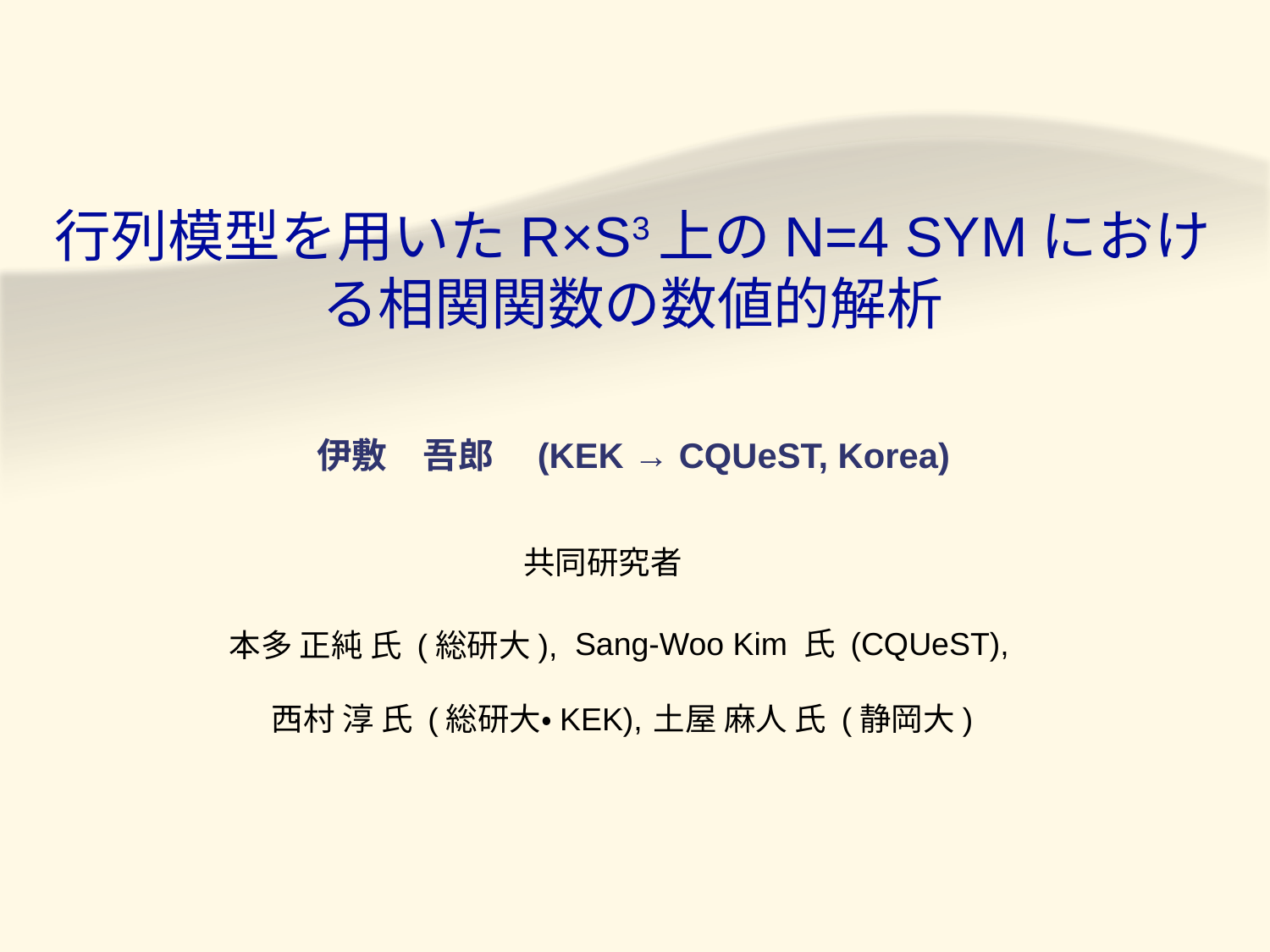

# 行列模型を用いたR×S3上のN=4 SYMにおける相関関数の数値的解析
伊敷　吾郎　(KEK → CQUeST, Korea)
共同研究者
Sang-Woo Kim 氏 (CQUeST),
本多 正純 氏 (総研大),
西村 淳 氏 (総研大・KEK),
土屋 麻人 氏 (静岡大)